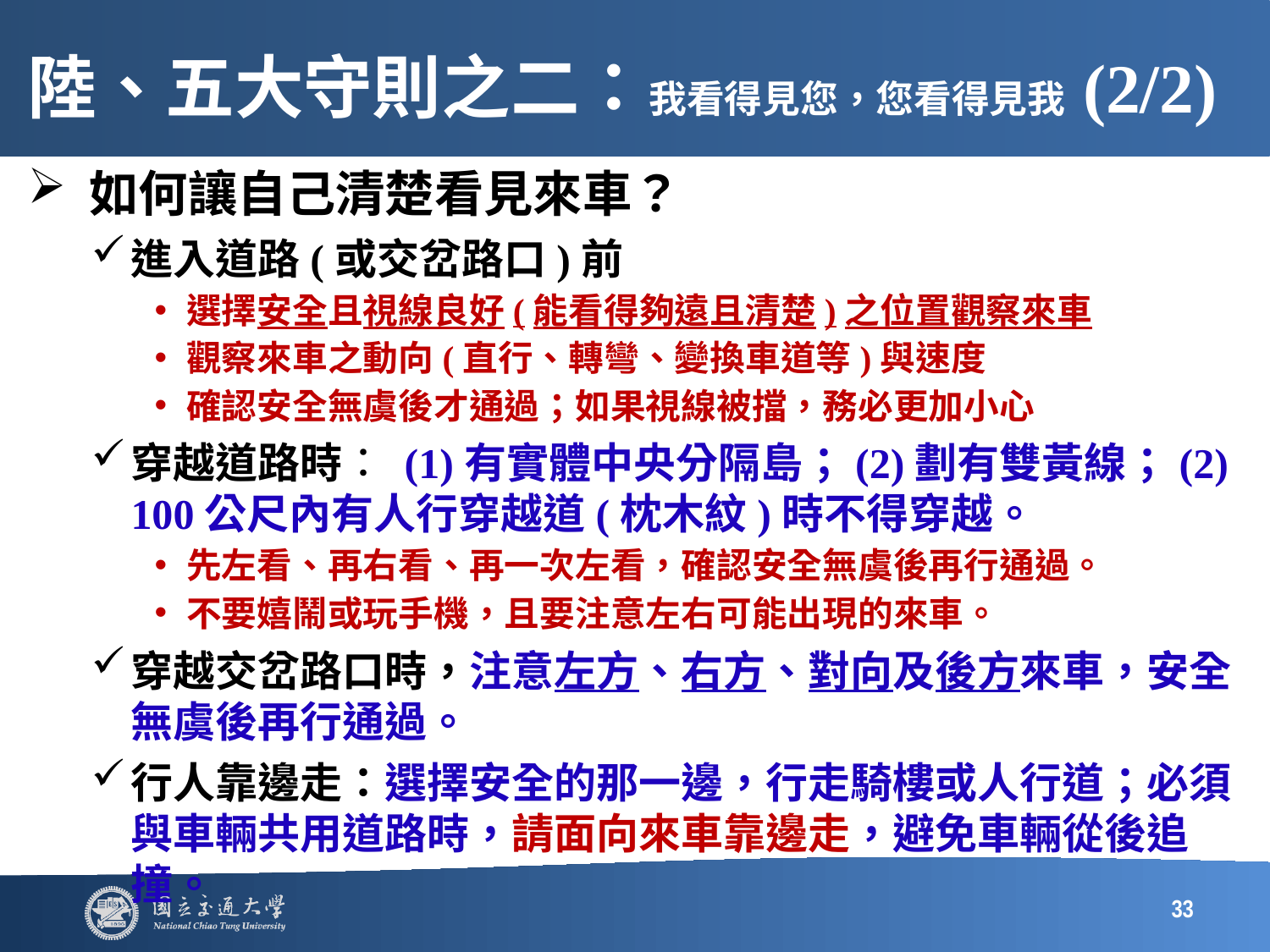

# 陸、五大守則之二：我看得見您，您看得見我 (2/2)
如何讓自己清楚看見來車？
進入道路(或交岔路口)前
選擇安全且視線良好(能看得夠遠且清楚)之位置觀察來車
觀察來車之動向(直行、轉彎、變換車道等)與速度
確認安全無虞後才通過；如果視線被擋，務必更加小心
穿越道路時： (1)有實體中央分隔島；(2)劃有雙黃線；(2) 100公尺內有人行穿越道(枕木紋)時不得穿越。
先左看、再右看、再一次左看，確認安全無虞後再行通過。
不要嬉鬧或玩手機，且要注意左右可能出現的來車。
穿越交岔路口時，注意左方、右方、對向及後方來車，安全無虞後再行通過。
行人靠邊走：選擇安全的那一邊，行走騎樓或人行道；必須與車輛共用道路時，請面向來車靠邊走，避免車輛從後追撞。
33